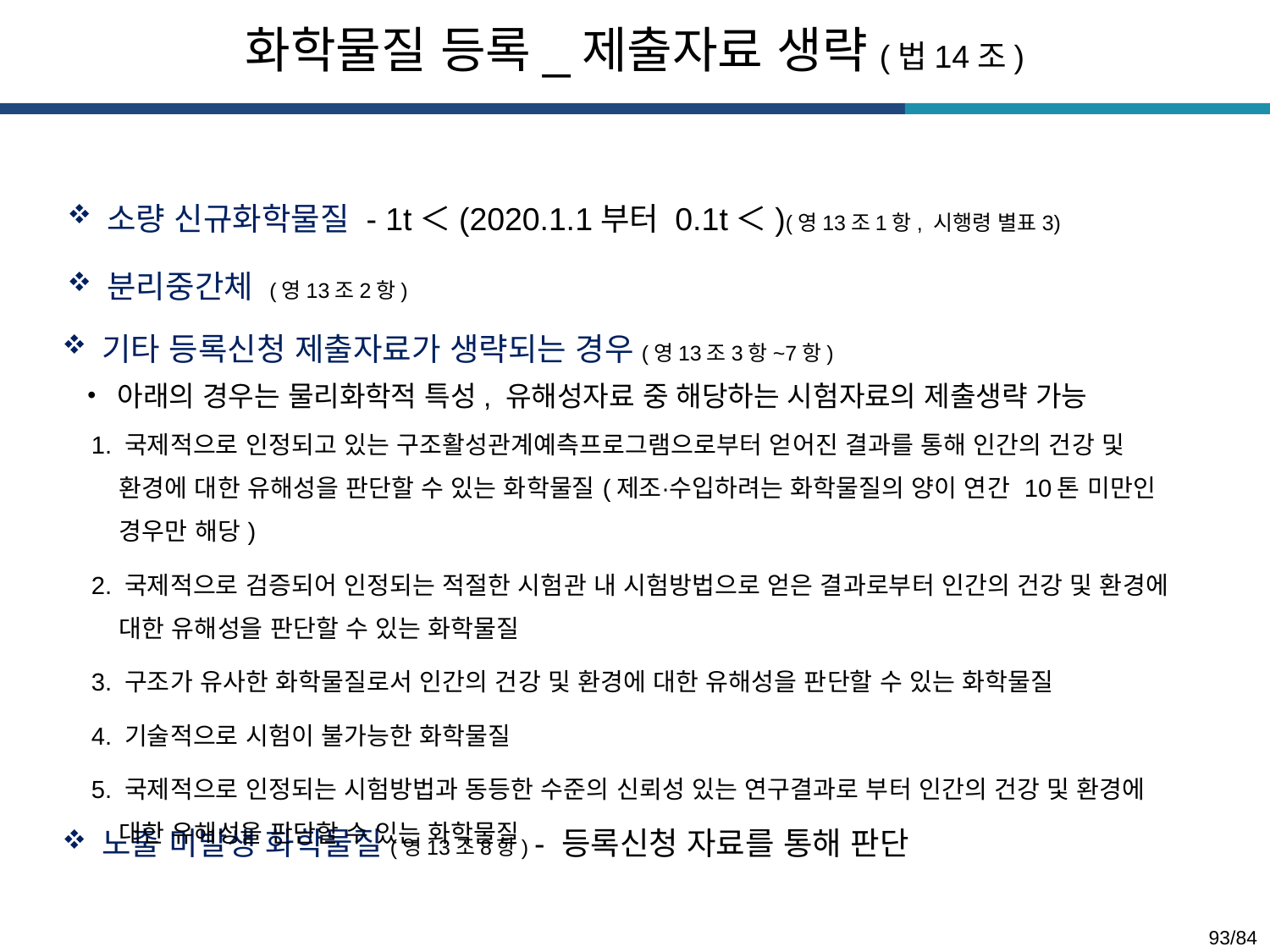

화학물질 등록_제출자료 생략(법14조)
소량 신규화학물질 - 1t＜(2020.1.1부터 0.1t＜)(영13조1항, 시행령 별표3)
분리중간체 (영13조2항)
기타 등록신청 제출자료가 생략되는 경우(영13조3항~7항)
아래의 경우는 물리화학적 특성, 유해성자료 중 해당하는 시험자료의 제출생략 가능
| 1. 국제적으로 인정되고 있는 구조활성관계예측프로그램으로부터 얻어진 결과를 통해 인간의 건강 및 환경에 대한 유해성을 판단할 수 있는 화학물질(제조∙수입하려는 화학물질의 양이 연간 10톤 미만인 경우만 해당) 2. 국제적으로 검증되어 인정되는 적절한 시험관 내 시험방법으로 얻은 결과로부터 인간의 건강 및 환경에 대한 유해성을 판단할 수 있는 화학물질 3. 구조가 유사한 화학물질로서 인간의 건강 및 환경에 대한 유해성을 판단할 수 있는 화학물질 4. 기술적으로 시험이 불가능한 화학물질 5. 국제적으로 인정되는 시험방법과 동등한 수준의 신뢰성 있는 연구결과로 부터 인간의 건강 및 환경에 대한 유해성을 판단할 수 있는 화학물질 |
| --- |
노출 미발생 화학물질(영13조8항) - 등록신청 자료를 통해 판단